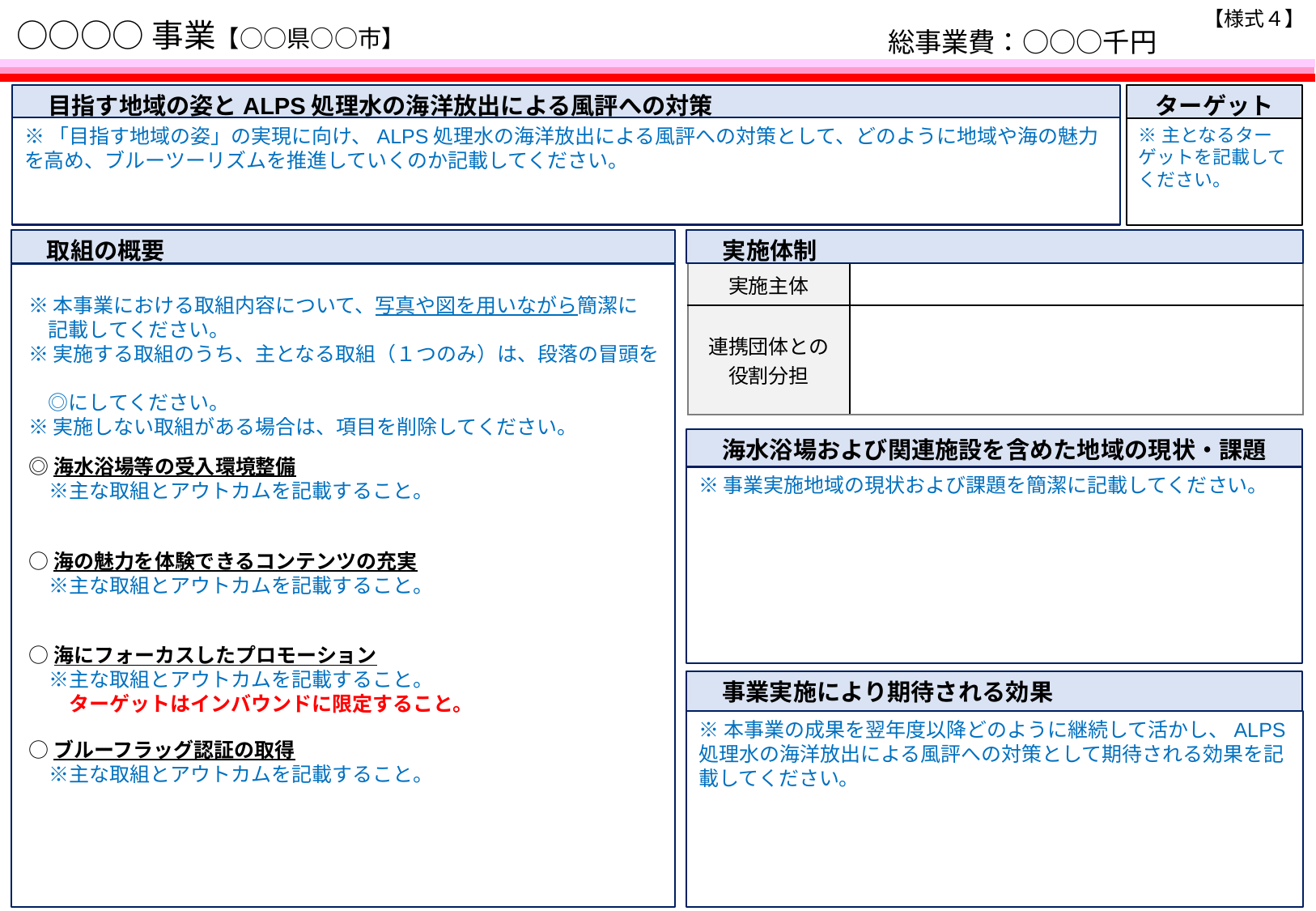

【様式４】
# ○○○○事業【○○県○○市】
総事業費：○○○千円
ターゲット
　目指す地域の姿とALPS処理水の海洋放出による風評への対策
※「目指す地域の姿」の実現に向け、ALPS処理水の海洋放出による風評への対策として、どのように地域や海の魅力を高め、ブルーツーリズムを推進していくのか記載してください。
※主となるターゲットを記載してください。
　取組の概要
　実施体制

※本事業における取組内容について、写真や図を用いながら簡潔に
　記載してください。
※実施する取組のうち、主となる取組（１つのみ）は、段落の冒頭を
　◎にしてください。
※実施しない取組がある場合は、項目を削除してください。
| 実施主体 |  |
| --- | --- |
| 連携団体との役割分担 |  |

　海水浴場および関連施設を含めた地域の現状・課題
◎海水浴場等の受入環境整備
　※主な取組とアウトカムを記載すること。
※事業実施地域の現状および課題を簡潔に記載してください。

○海の魅力を体験できるコンテンツの充実
　※主な取組とアウトカムを記載すること。

○海にフォーカスしたプロモーション
　※主な取組とアウトカムを記載すること。
　　ターゲットはインバウンドに限定すること。

　事業実施により期待される効果
※本事業の成果を翌年度以降どのように継続して活かし、ALPS処理水の海洋放出による風評への対策として期待される効果を記載してください。
○ブルーフラッグ認証の取得
　※主な取組とアウトカムを記載すること。